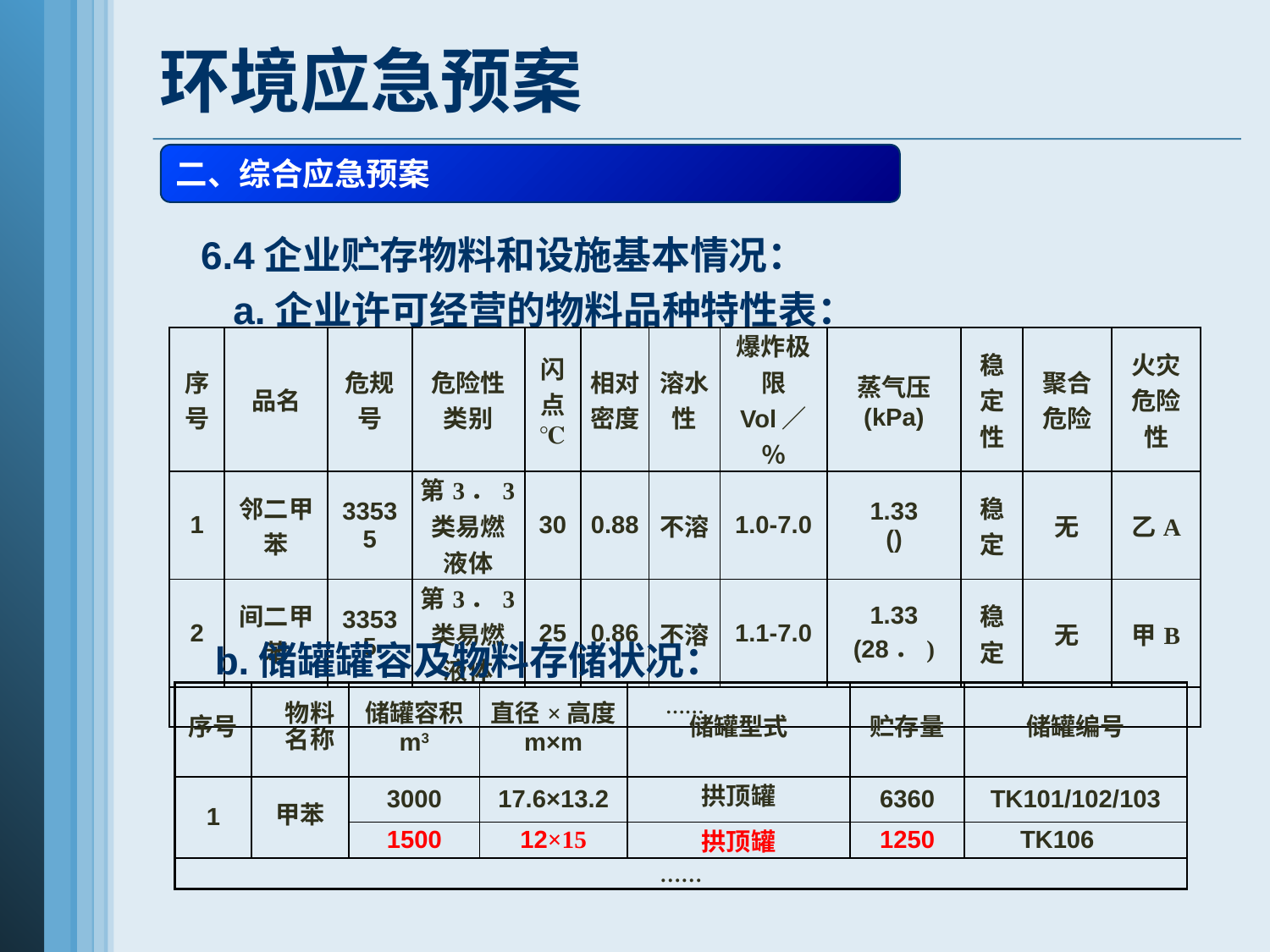

# 环境应急预案
二、综合应急预案
6.4企业贮存物料和设施基本情况：
   a.企业许可经营的物料品种特性表：

| 序 号 | 品名 | 危规号 | 危险性类别 | 闪点 ℃ | 相对 密度 | 溶水 性 | 爆炸极限 Vol／％ | 蒸气压 (kPa) | 稳定 性 | 聚合 危险 | 火灾 危险性 |
| --- | --- | --- | --- | --- | --- | --- | --- | --- | --- | --- | --- |
| 1 | 邻二甲苯 | 33535 | 第3．3类易燃液体 | 30 | 0.88 | 不溶 | 1.0-7.0 | 1.33 () | 稳定 | 无 | 乙A |
| 2 | 间二甲苯 | 33535 | 第3．3类易燃液体 | 25 | 0.86 | 不溶 | 1.1-7.0 | 1.33 (28．) | 稳定 | 无 | 甲B |
| …… |  |  |  |  |  |  |  |  |  |  |  |
   b.储罐罐容及物料存储状况：

| 序号 | 物料 名称 | 储罐容积 m3 | 直径×高度 m×m | 储罐型式 | 贮存量 | 储罐编号 |
| --- | --- | --- | --- | --- | --- | --- |
| 1 | 甲苯 | 3000 | 17.6×13.2 | 拱顶罐 | 6360 | TK101/102/103 |
|  |  | 1500 | 12×15 | 拱顶罐 | 1250 | TK106 |
| …… |  |  |  |  |  |  |